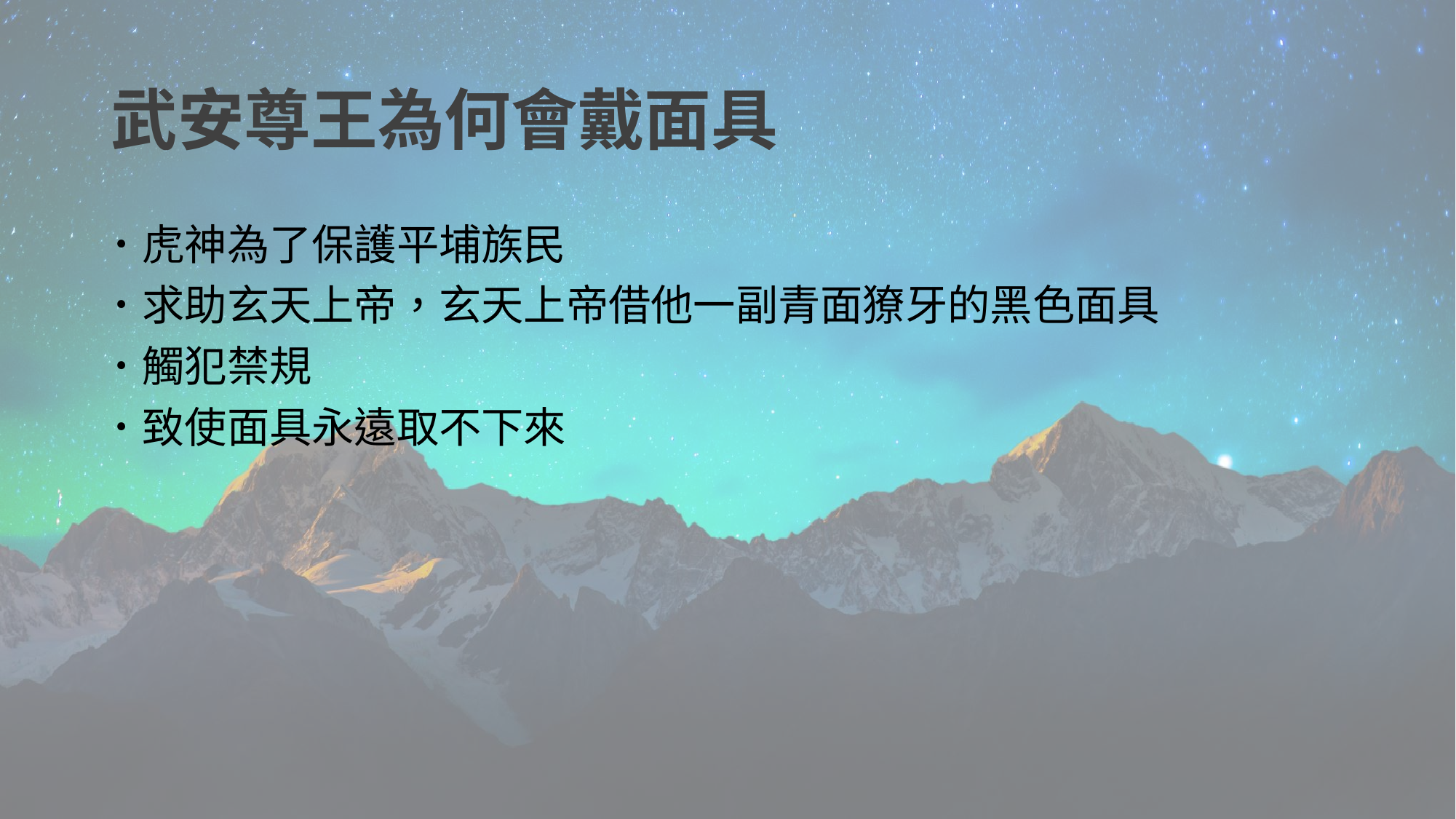

# 武安尊王為何會戴面具
˙虎神為了保護平埔族民
˙求助玄天上帝，玄天上帝借他一副青面獠牙的黑色面具
˙觸犯禁規
˙致使面具永遠取不下來